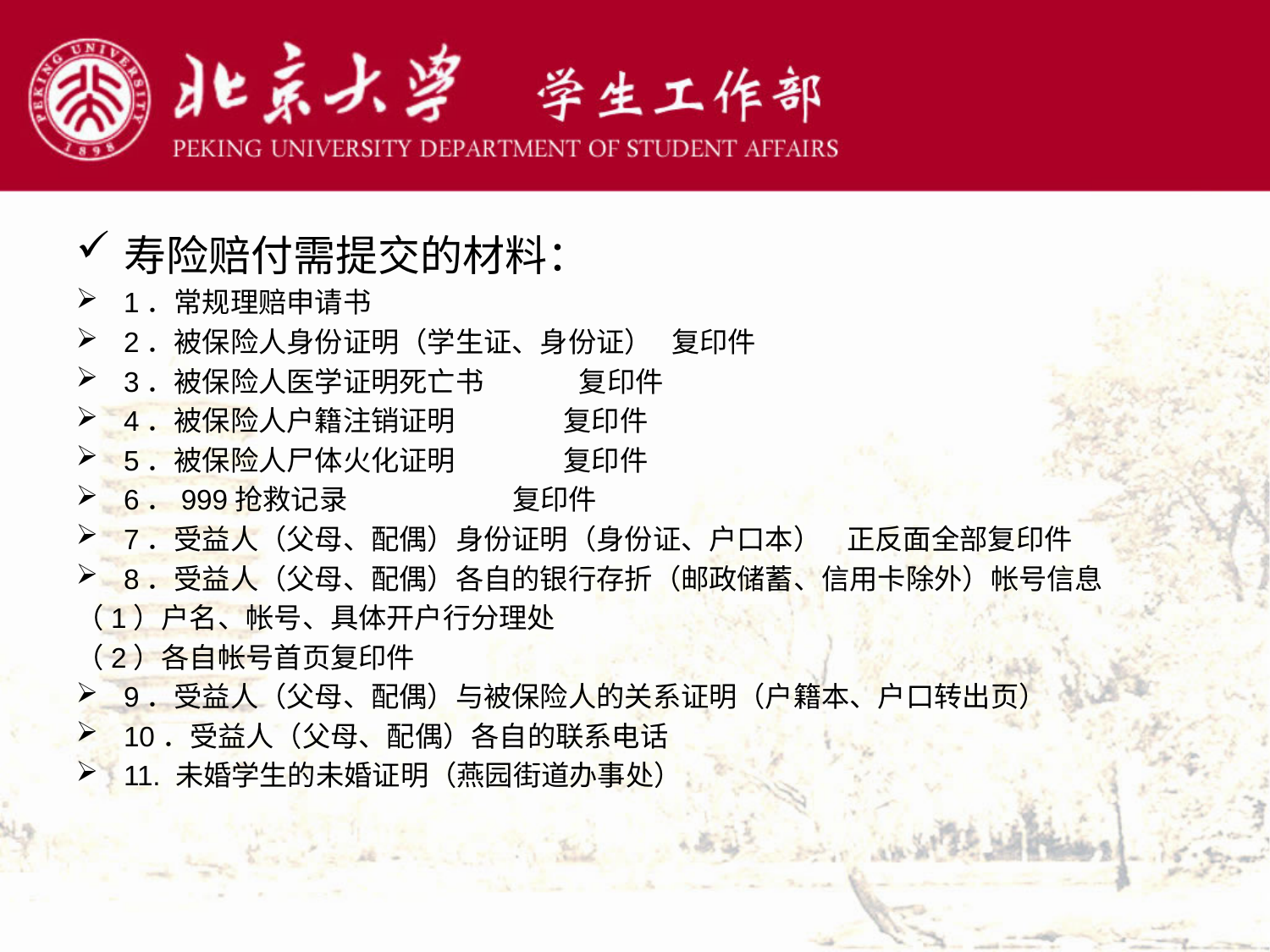

寿险赔付需提交的材料：
1．常规理赔申请书
2．被保险人身份证明（学生证、身份证）   复印件
3．被保险人医学证明死亡书               复印件
4．被保险人户籍注销证明                 复印件
5．被保险人尸体火化证明                 复印件
6．999抢救记录                          复印件
7．受益人（父母、配偶）身份证明（身份证、户口本）    正反面全部复印件
8．受益人（父母、配偶）各自的银行存折（邮政储蓄、信用卡除外）帐号信息
（1）户名、帐号、具体开户行分理处
（2）各自帐号首页复印件
9．受益人（父母、配偶）与被保险人的关系证明（户籍本、户口转出页）
10．受益人（父母、配偶）各自的联系电话
11. 未婚学生的未婚证明（燕园街道办事处）